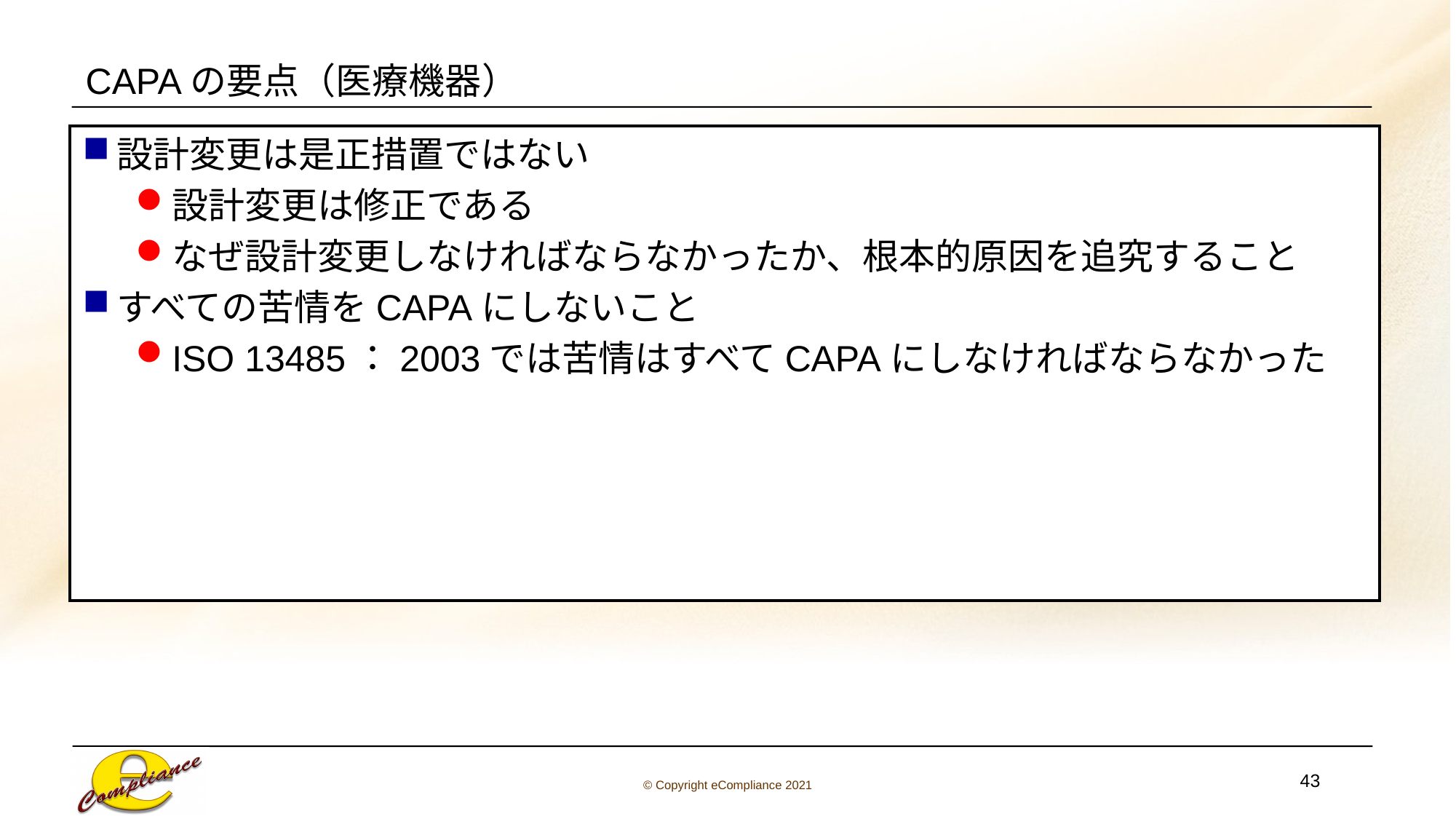

# CAPAの要点（医療機器）
設計変更は是正措置ではない
設計変更は修正である
なぜ設計変更しなければならなかったか、根本的原因を追究すること
すべての苦情をCAPAにしないこと
ISO 13485：2003では苦情はすべてCAPAにしなければならなかった